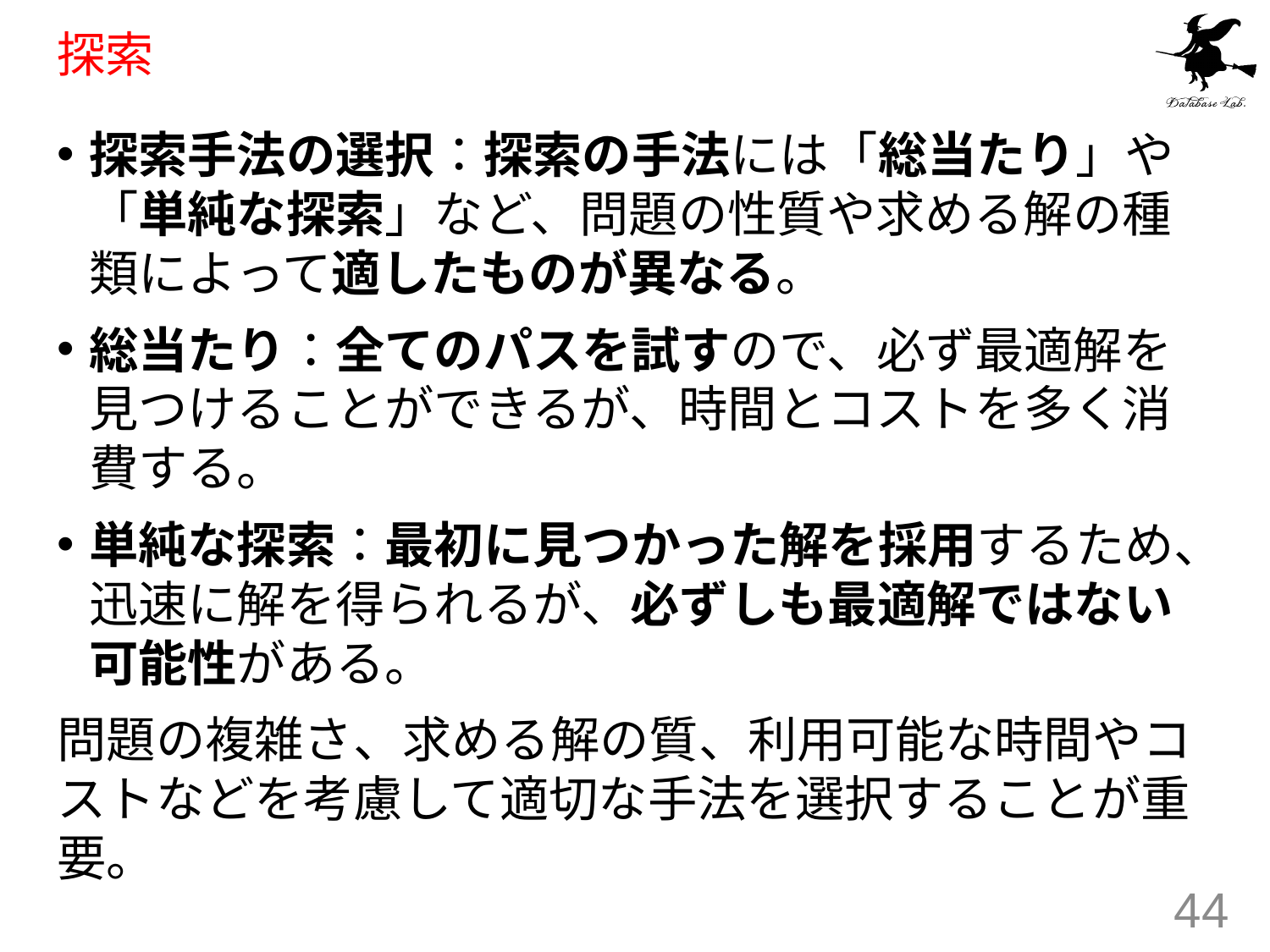

# 探索
探索手法の選択：探索の手法には「総当たり」や「単純な探索」など、問題の性質や求める解の種類によって適したものが異なる。
総当たり：全てのパスを試すので、必ず最適解を見つけることができるが、時間とコストを多く消費する。
単純な探索：最初に見つかった解を採用するため、迅速に解を得られるが、必ずしも最適解ではない可能性がある。
問題の複雑さ、求める解の質、利用可能な時間やコストなどを考慮して適切な手法を選択することが重要。
44